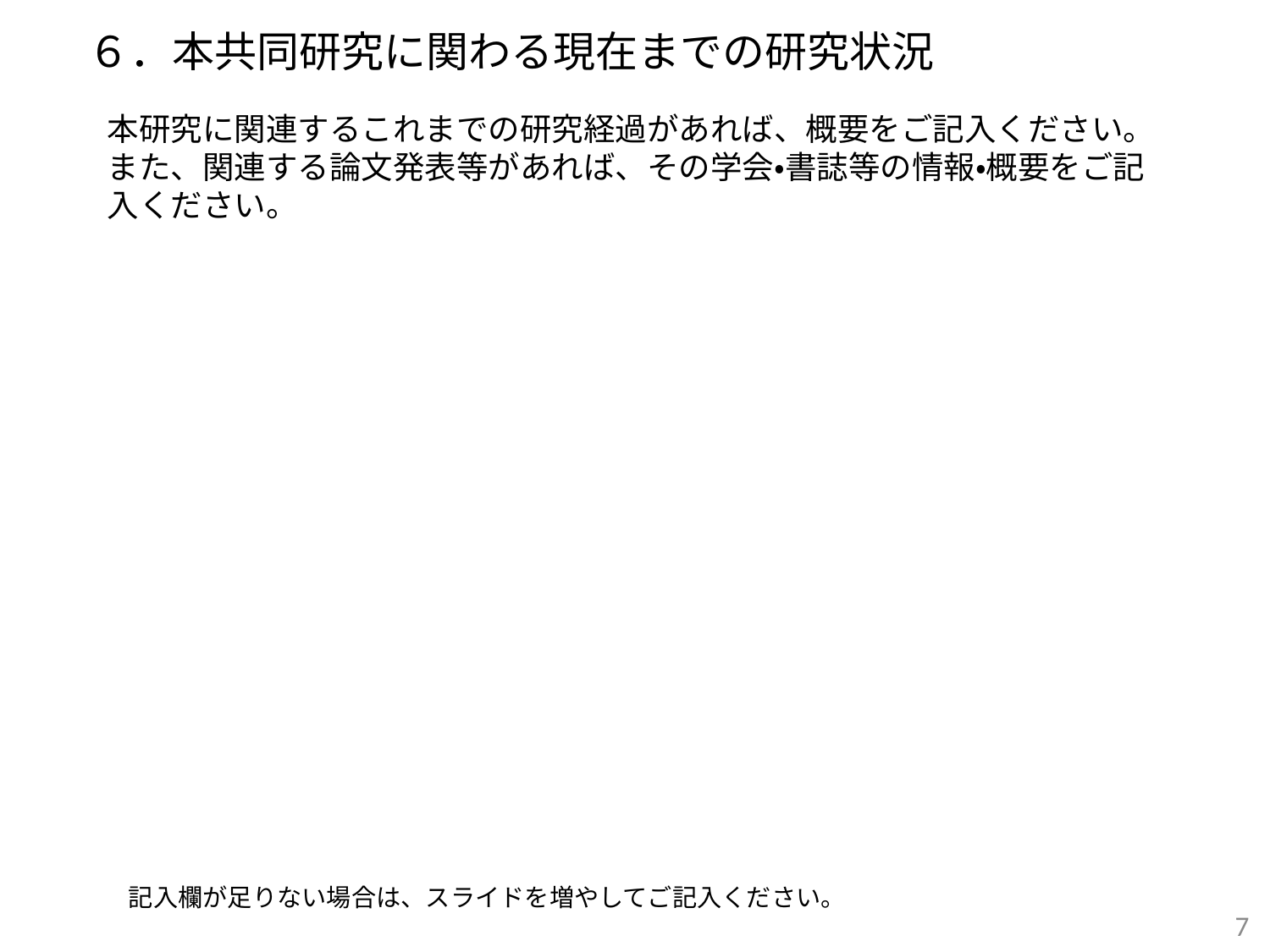

６．本共同研究に関わる現在までの研究状況
本研究に関連するこれまでの研究経過があれば、概要をご記入ください。
また、関連する論文発表等があれば、その学会・書誌等の情報・概要をご記入ください。
記入欄が足りない場合は、スライドを増やしてご記入ください。